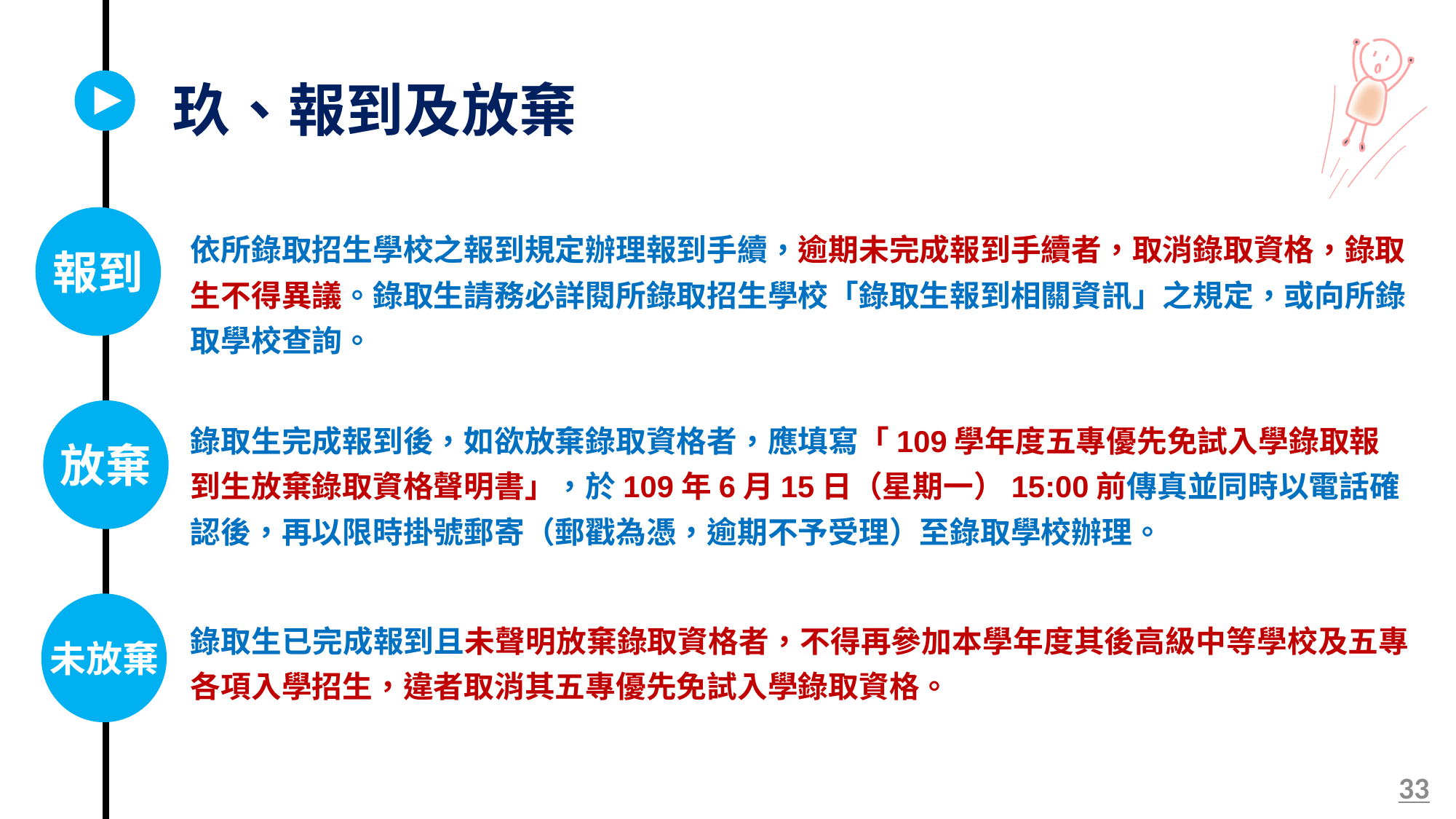

玖、報到及放棄

報到

放棄

未放棄
依所錄取招生學校之報到規定辦理報到手續，逾期未完成報到手續者，取消錄取資格，錄取生不得異議。錄取生請務必詳閱所錄取招生學校「錄取生報到相關資訊」之規定，或向所錄取學校查詢。
錄取生完成報到後，如欲放棄錄取資格者，應填寫「109學年度五專優先免試入學錄取報到生放棄錄取資格聲明書」，於109年6月15日（星期一）15:00前傳真並同時以電話確認後，再以限時掛號郵寄（郵戳為憑，逾期不予受理）至錄取學校辦理。
錄取生已完成報到且未聲明放棄錄取資格者，不得再參加本學年度其後高級中等學校及五專各項入學招生，違者取消其五專優先免試入學錄取資格。
33